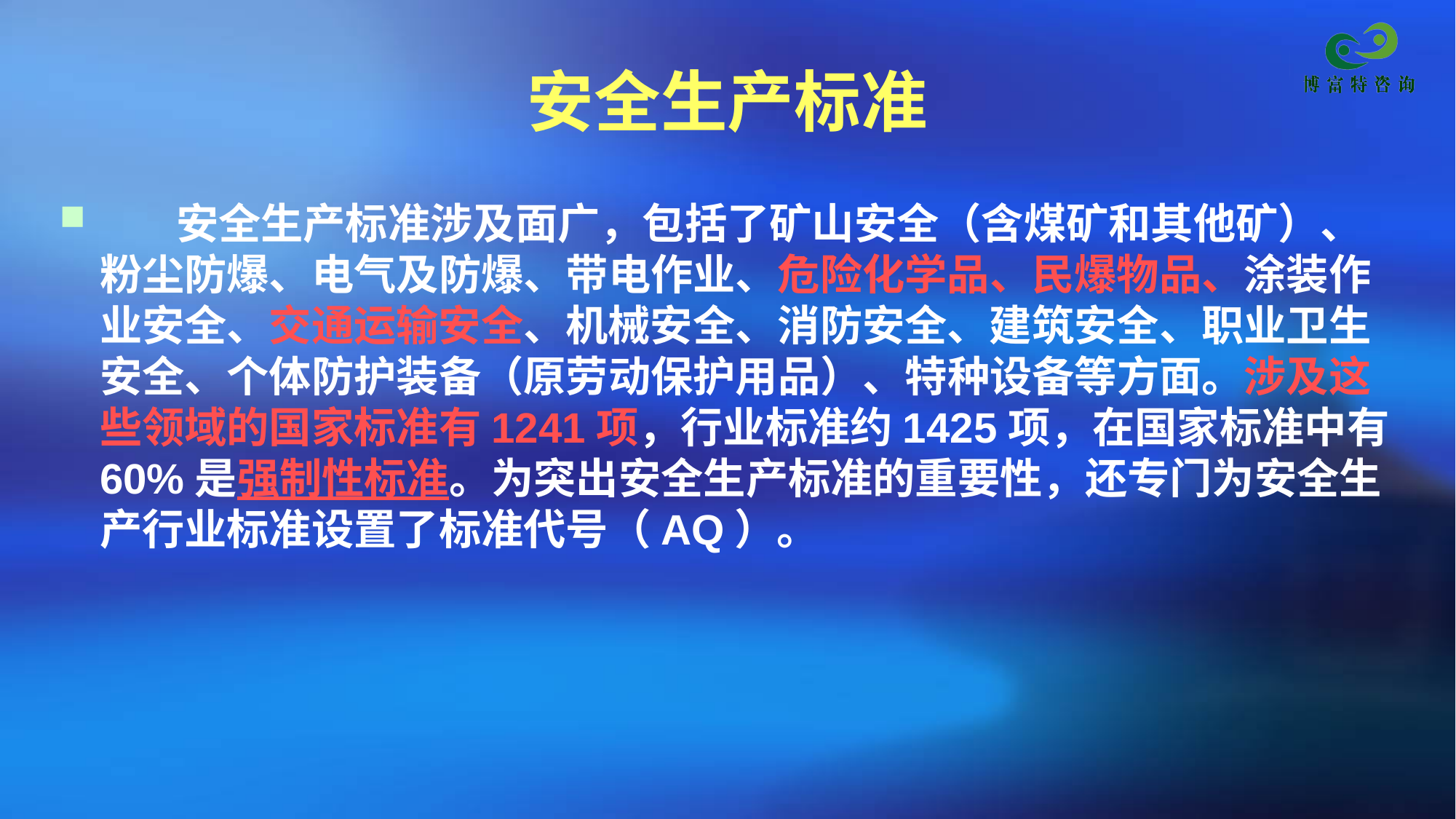

# 安全生产标准涉及面广，包括了矿山安全（含煤矿和其他矿）、粉尘防爆、电气及防爆、带电作业、危险化学品、民爆物品、涂装作业安全、交通运输安全、机械安全、消防安全、建筑安全、职业卫生安全、个体防护装备（原劳动保护用品）、特种设备等方面。涉及这些领域的国家标准有1241项，行业标准约1425项，在国家标准中有60%是强制性标准。为突出安全生产标准的重要性，还专门为安全生产行业标准设置了标准代号（AQ）。
安全生产标准